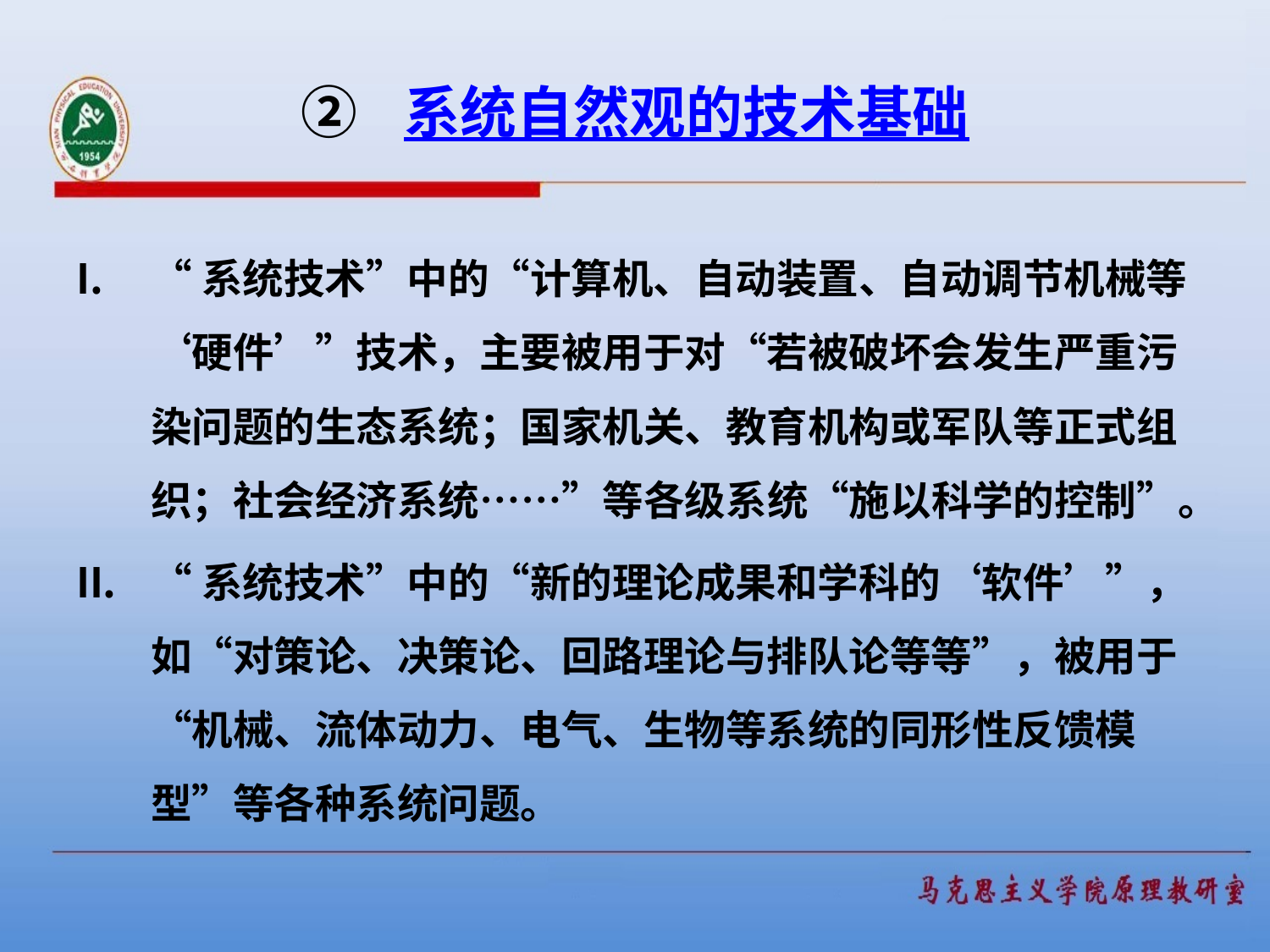

# 系统自然观的技术基础
“系统技术”中的“计算机、自动装置、自动调节机械等‘硬件’”技术，主要被用于对“若被破坏会发生严重污染问题的生态系统；国家机关、教育机构或军队等正式组织；社会经济系统……”等各级系统“施以科学的控制”。
“系统技术”中的“新的理论成果和学科的‘软件’”，如“对策论、决策论、回路理论与排队论等等”，被用于“机械、流体动力、电气、生物等系统的同形性反馈模型”等各种系统问题。